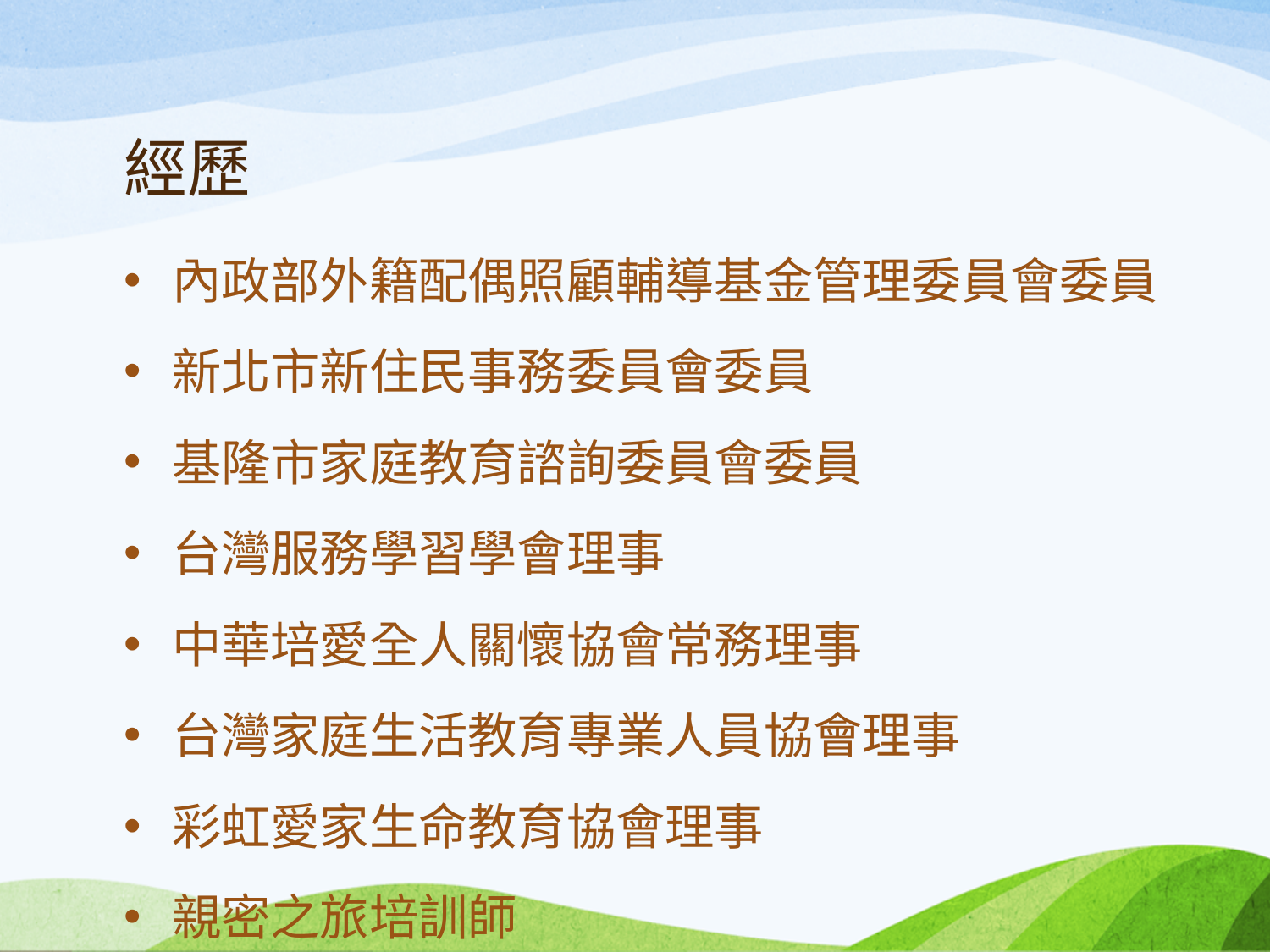

# 經歷
內政部外籍配偶照顧輔導基金管理委員會委員
新北市新住民事務委員會委員
基隆市家庭教育諮詢委員會委員
台灣服務學習學會理事
中華培愛全人關懷協會常務理事
台灣家庭生活教育專業人員協會理事
彩虹愛家生命教育協會理事
親密之旅培訓師